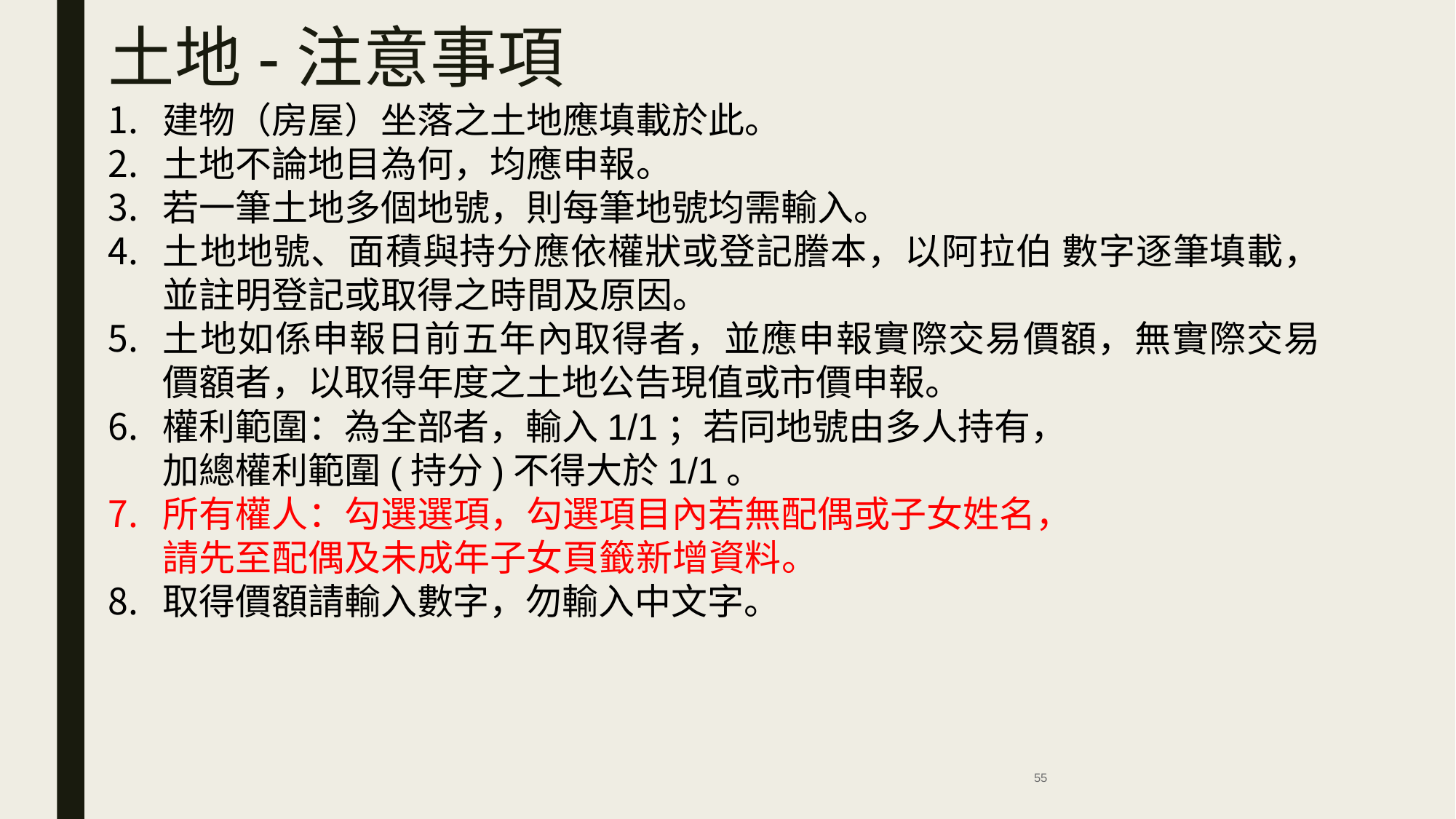

# 土地-注意事項
建物（房屋）坐落之土地應填載於此。
土地不論地目為何，均應申報。
若一筆土地多個地號，則每筆地號均需輸入。
土地地號、面積與持分應依權狀或登記謄本，以阿拉伯 數字逐筆填載，並註明登記或取得之時間及原因。
土地如係申報日前五年內取得者，並應申報實際交易價額，無實際交易價額者，以取得年度之土地公告現值或市價申報。
權利範圍：為全部者，輸入1/1；若同地號由多人持有，
加總權利範圍(持分)不得大於1/1。
所有權人：勾選選項，勾選項目內若無配偶或子女姓名，
請先至配偶及未成年子女頁籤新增資料。
取得價額請輸入數字，勿輸入中文字。
55